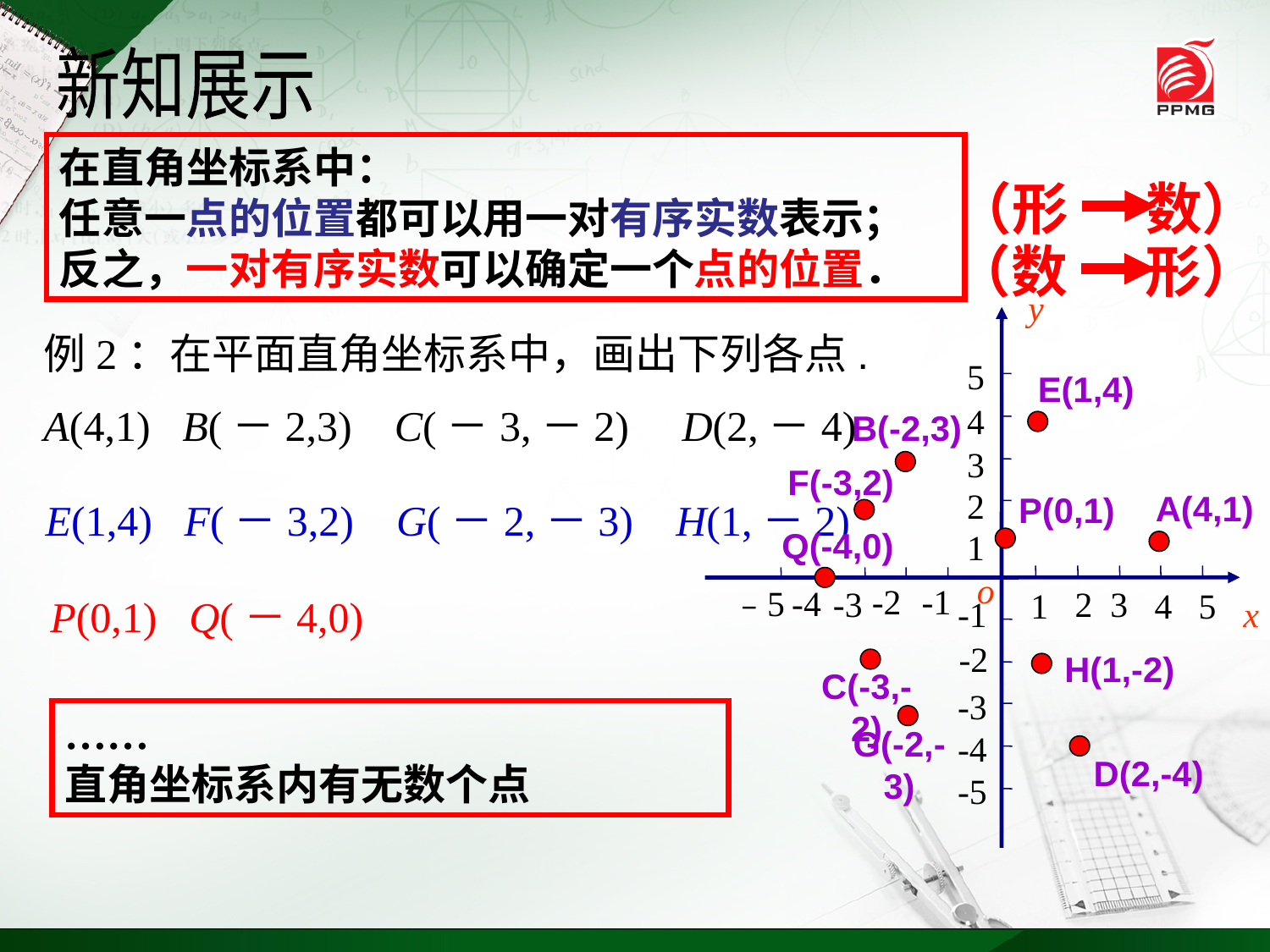

新知展示
在直角坐标系中：
任意一点的位置都可以用一对有序实数表示；
反之，一对有序实数可以确定一个点的位置．
（形      数）
（数      形）
y

o

5
4
3
1
2
-2
-1
﹣5
-4
-3
2
3
1
4
5
-1
-2
-3
-4
-5
x
例2：在平面直角坐标系中，画出下列各点.
A(4,1)   B(－2,3)    C(－3,－2)     D(2,－4)
E(1,4)
B(-2,3)

F(-3,2)
A(4,1)

H(1,-2)

C(-3,-2)

G(-2,-3)

D(2,-4)
P(0,1)
Q(-4,0)

E(1,4)   F(－3,2)    G(－2,－3)    H(1,－2)

P(0,1)   Q(－4,0)

……
直角坐标系内有无数个点